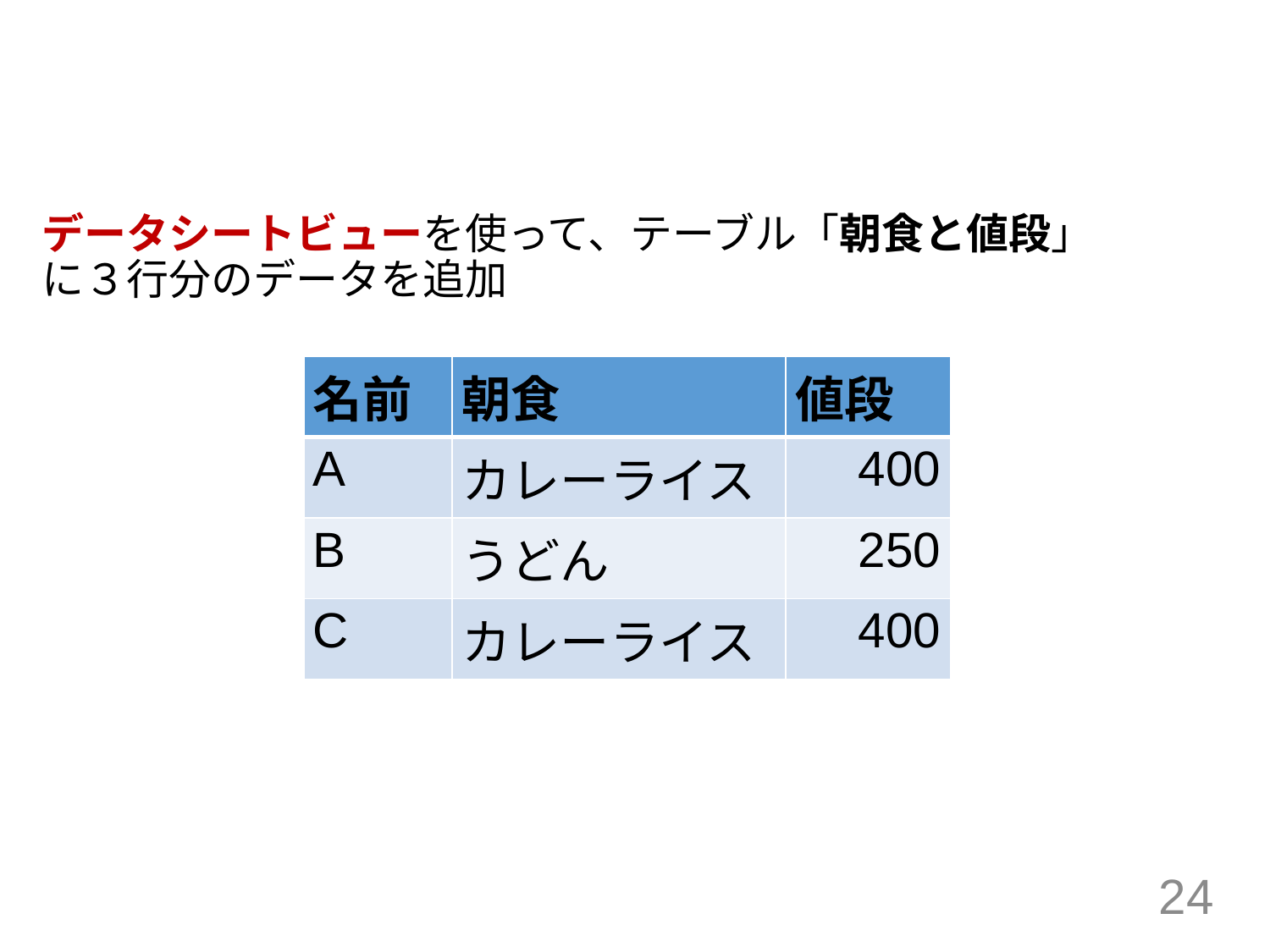

#
データシートビューを使って、テーブル「朝食と値段」に３行分のデータを追加
| 名前 | 朝食 | 値段 |
| --- | --- | --- |
| A | カレーライス | 400 |
| B | うどん | 250 |
| C | カレーライス | 400 |
24